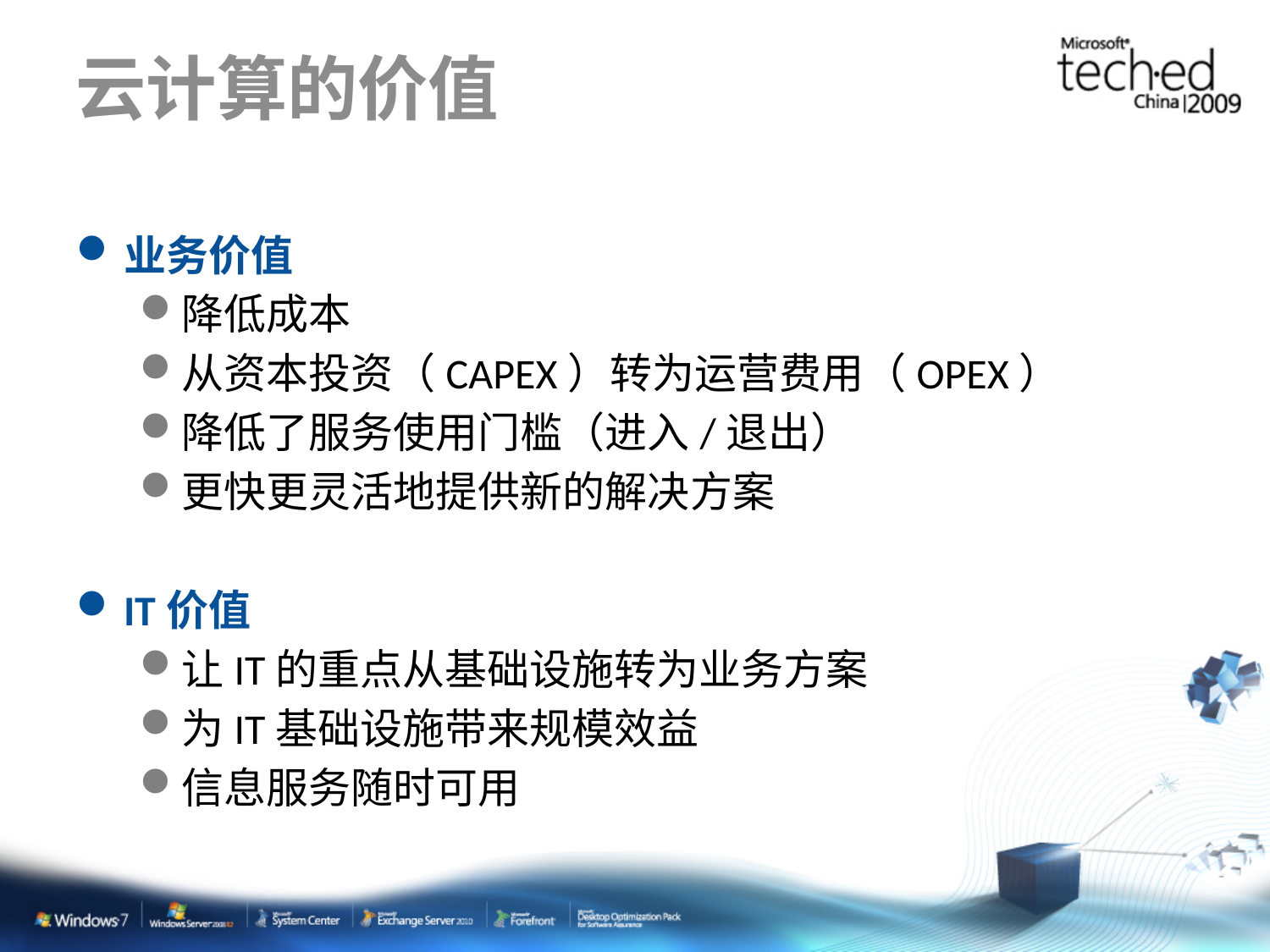

# 云计算的价值
业务价值
降低成本
从资本投资（CAPEX）转为运营费用（OPEX）
降低了服务使用门槛（进入/退出）
更快更灵活地提供新的解决方案

IT价值
让IT的重点从基础设施转为业务方案
为IT基础设施带来规模效益
信息服务随时可用